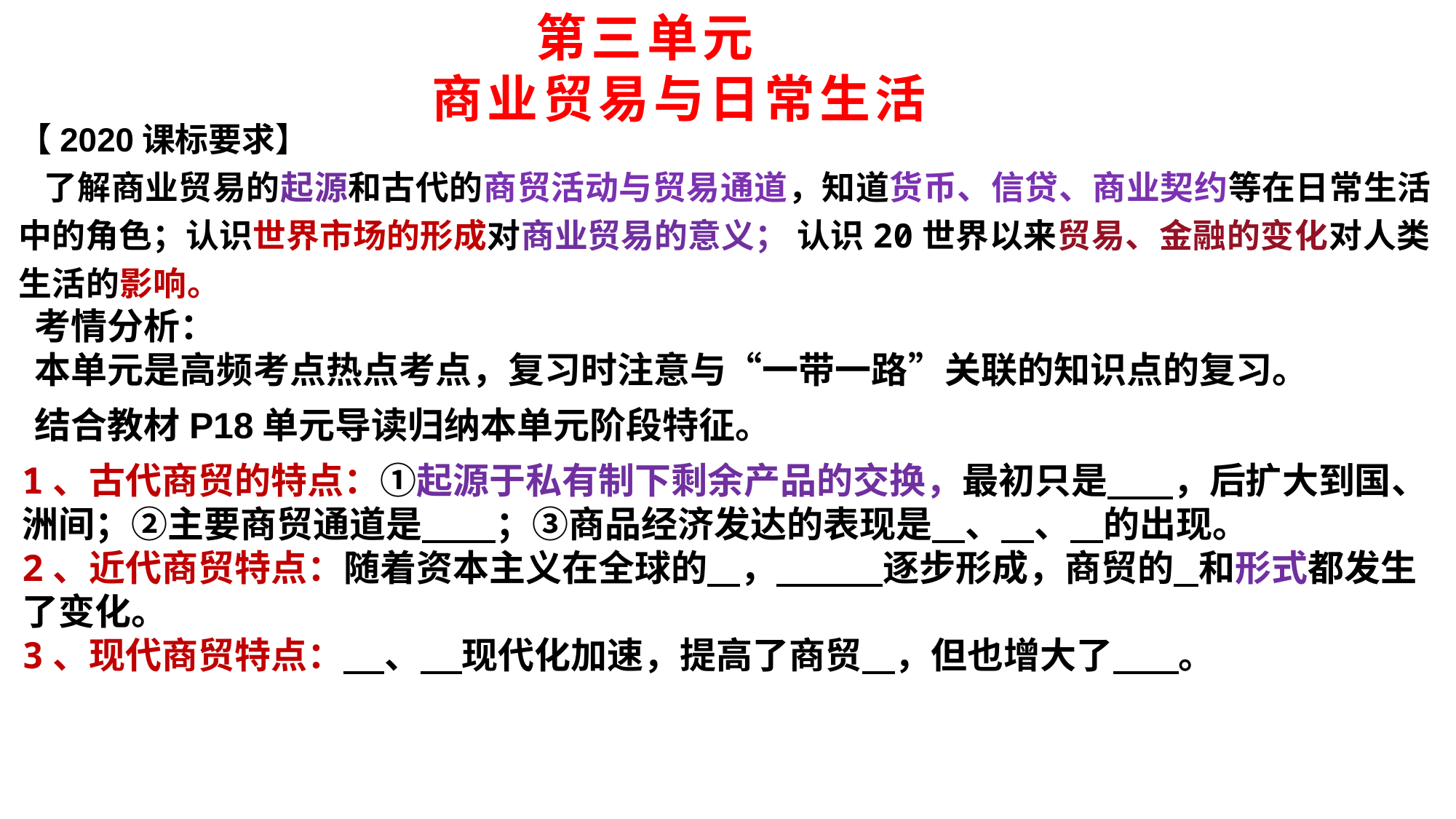

# 第三单元 商业贸易与日常生活
【2020课标要求】
  了解商业贸易的起源和古代的商贸活动与贸易通道，知道货币、信贷、商业契约等在日常生活中的角色；认识世界市场的形成对商业贸易的意义； 认识20世界以来贸易、金融的变化对人类生活的影响。
考情分析：
本单元是高频考点热点考点，复习时注意与“一带一路”关联的知识点的复习。
结合教材P18单元导读归纳本单元阶段特征。
1、古代商贸的特点：①起源于私有制下剩余产品的交换，最初只是        ，后扩大到国、洲间；②主要商贸通道是         ；③商品经济发达的表现是    、    、    的出现。
2、近代商贸特点：随着资本主义在全球的    ，             逐步形成，商贸的   和形式都发生了变化。
3、现代商贸特点：     、     现代化加速，提高了商贸    ，但也增大了        。